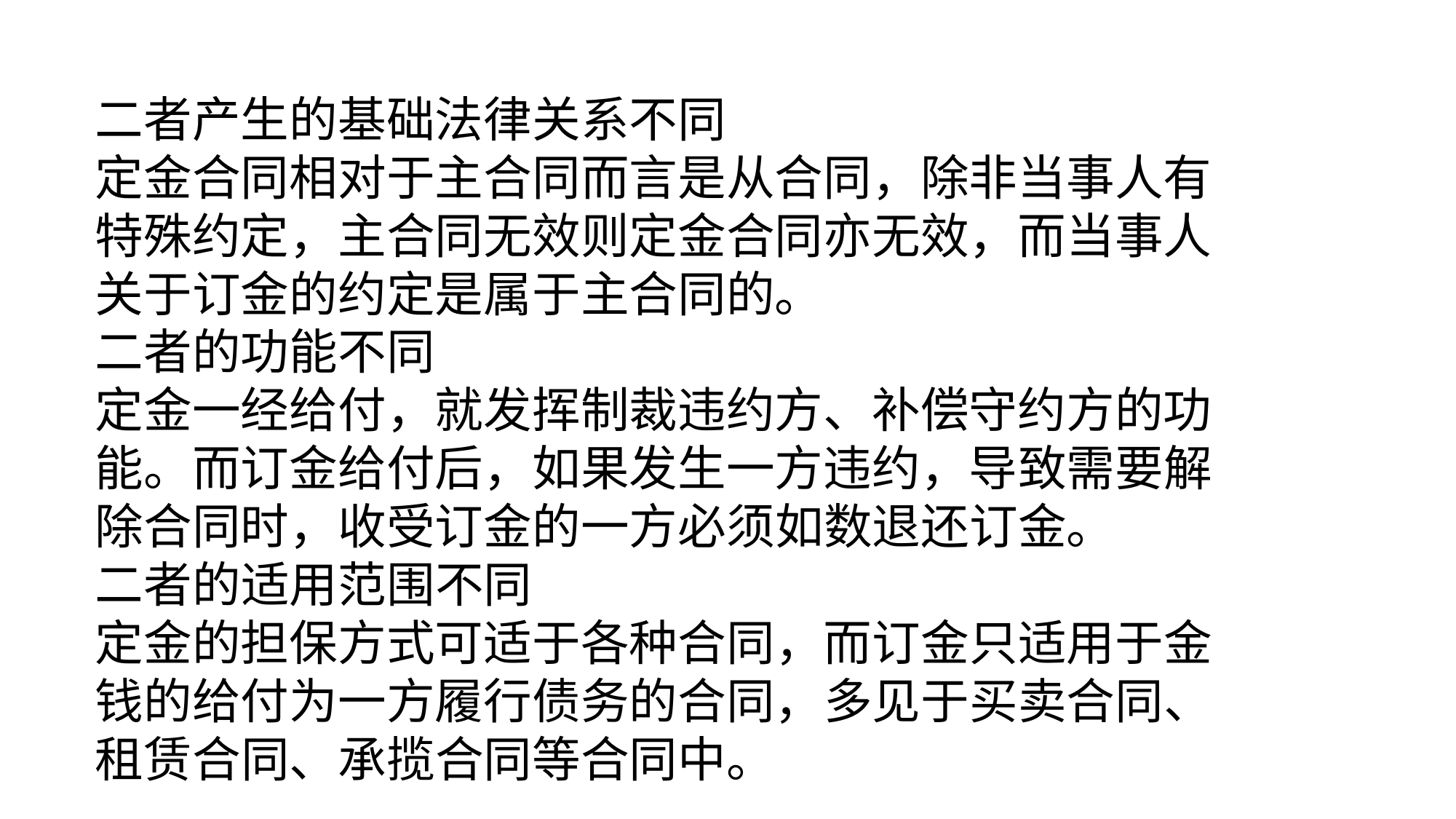

二者产生的基础法律关系不同
定金合同相对于主合同而言是从合同，除非当事人有特殊约定，主合同无效则定金合同亦无效，而当事人关于订金的约定是属于主合同的。
二者的功能不同
定金一经给付，就发挥制裁违约方、补偿守约方的功能。而订金给付后，如果发生一方违约，导致需要解除合同时，收受订金的一方必须如数退还订金。
二者的适用范围不同
定金的担保方式可适于各种合同，而订金只适用于金钱的给付为一方履行债务的合同，多见于买卖合同、租赁合同、承揽合同等合同中。